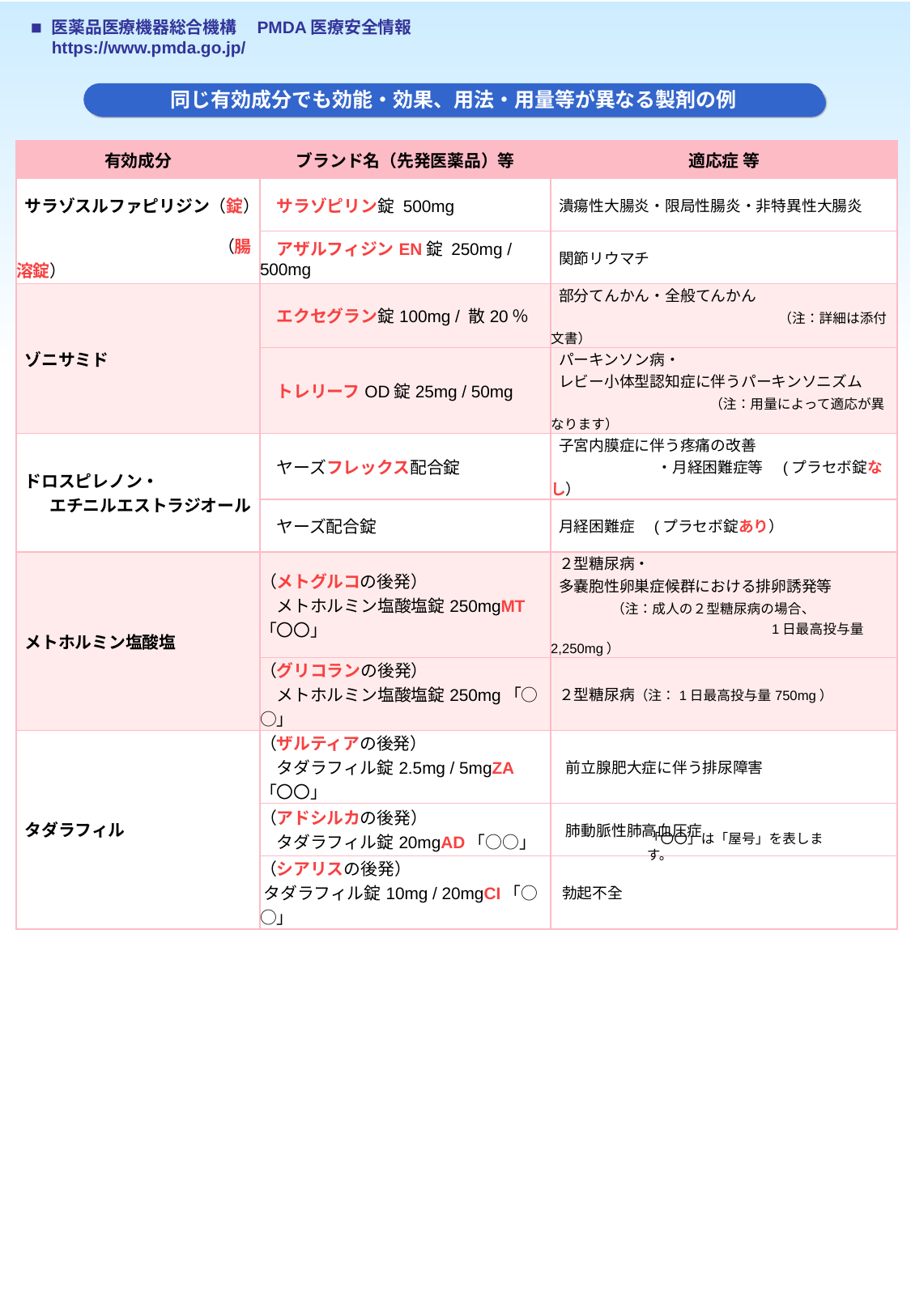

同じ有効成分でも効能・効果、用法・用量等が異なる製剤の例

| 有効成分 | ブランド名（先発医薬品）等 | 適応症 等 |
| --- | --- | --- |
| サラゾスルファピリジン（錠） | サラゾピリン錠 500mg | 潰瘍性大腸炎・限局性腸炎・非特異性大腸炎 |
| （腸溶錠） | アザルフィジンEN錠 250mg / 500mg | 関節リウマチ |
| ゾニサミド | エクセグラン錠100mg / 散20％ | 部分てんかん・全般てんかん 　　　　　　　　　　　　　　　（注：詳細は添付文書） |
|  | トレリーフOD錠25mg / 50mg | パーキンソン病・ レビー小体型認知症に伴うパーキンソニズム 　　　　　　　　 　　（注：用量によって適応が異なります） |
| ドロスピレノン・ 　　エチニルエストラジオール | ヤーズフレックス配合錠 | 子宮内膜症に伴う疼痛の改善 　　　　　　　・月経困難症等　(プラセボ錠なし） |
|  | ヤーズ配合錠 | 月経困難症　(プラセボ錠あり） |
| メトホルミン塩酸塩 | （メトグルコの後発） 　メトホルミン塩酸塩錠250mgMT「〇〇」 | ２型糖尿病・ 多嚢胞性卵巣症候群における排卵誘発等 　　　　（注：成人の２型糖尿病の場合、 　　　　　　　　　　　　　　　　1日最高投与量2,250mg） |
|  | （グリコランの後発） 　メトホルミン塩酸塩錠250mg「○○」 | ２型糖尿病（注：1日最高投与量750mg） |
| タダラフィル | （ザルティアの後発） 　タダラフィル錠2.5mg / 5mgZA「〇〇」 | 前立腺肥大症に伴う排尿障害 |
|  | （アドシルカの後発） 　タダラフィル錠20mgAD「○○」 | 肺動脈性肺高血圧症 |
|  | （シアリスの後発） タダラフィル錠10mg / 20mgCI「○○」 | 勃起不全 |
「〇〇」は「屋号」を表します。